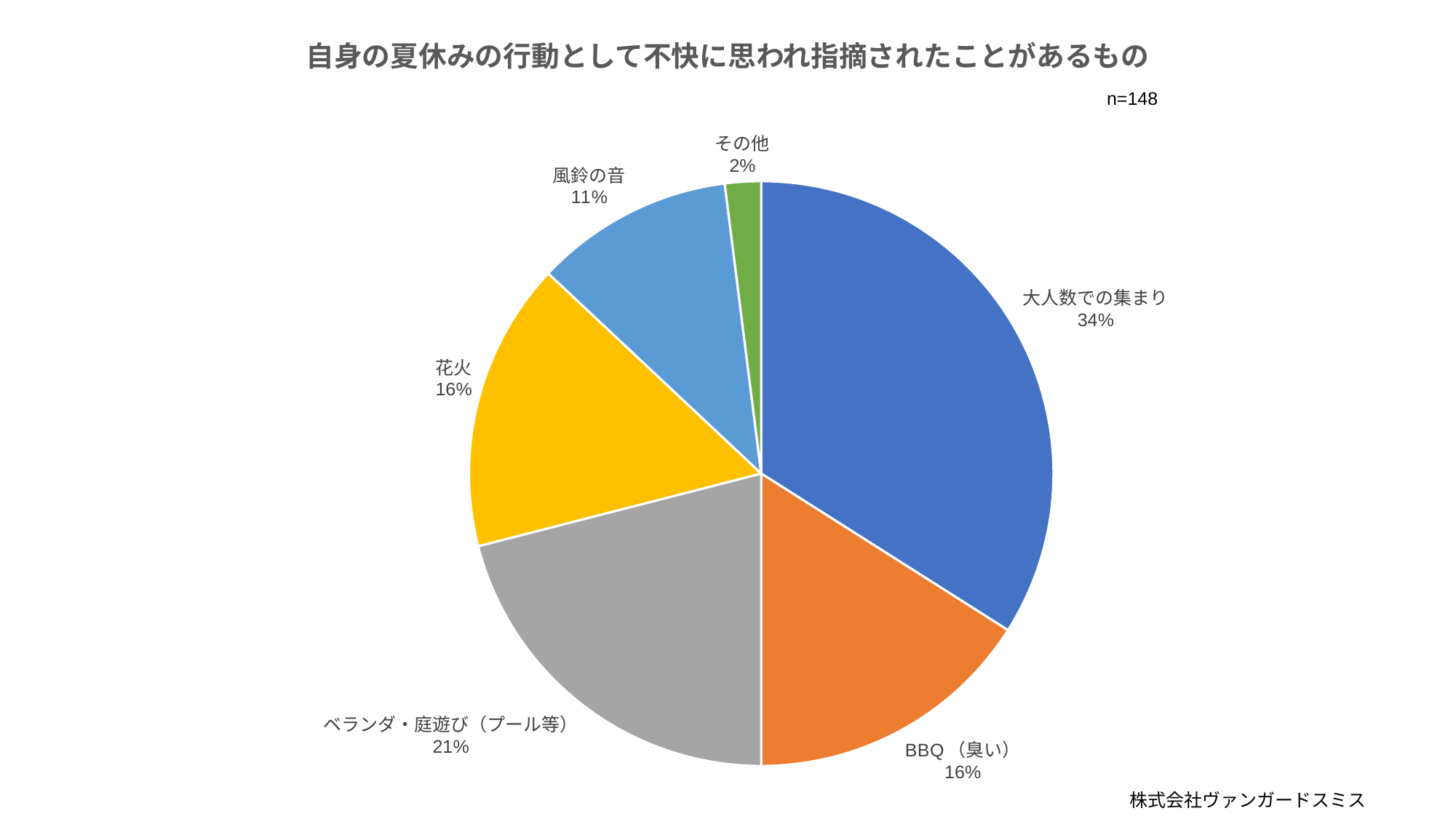

自身の夏休みの行動として不快に思われ指摘されたことがあるもの
n=148

### Chart

| Category |  |
|---|---|
| 大人数での集まり | 34.0 |
| BBQ（臭い） | 16.0 |
| ベランダ・庭遊び（プール等） | 21.0 |
| 花火 | 16.0 |
| 風鈴の音 | 11.0 |
| その他 | 2.0 |
株式会社ヴァンガードスミス